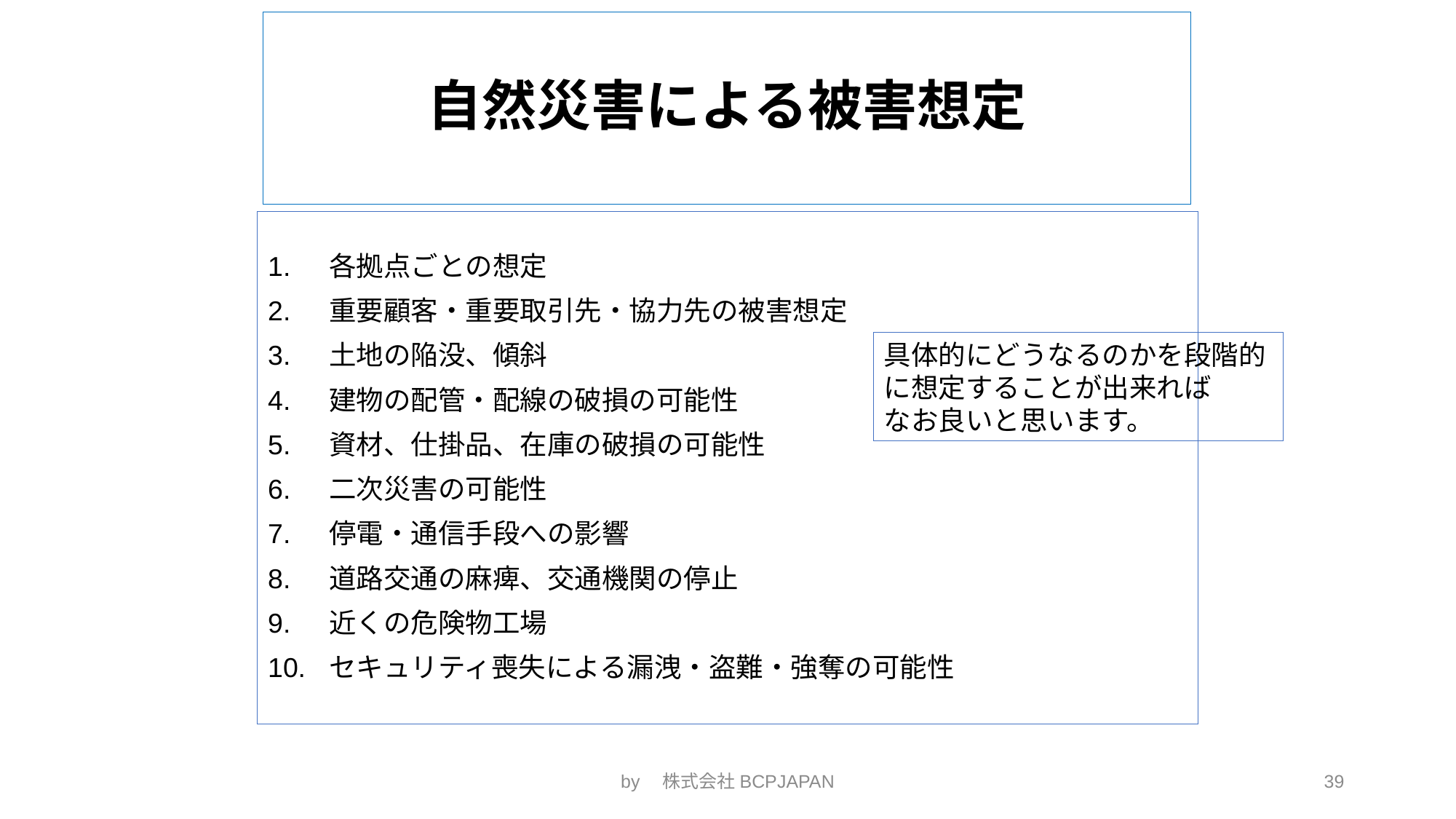

# 自然災害による被害想定
各拠点ごとの想定
重要顧客・重要取引先・協力先の被害想定
土地の陥没、傾斜
建物の配管・配線の破損の可能性
資材、仕掛品、在庫の破損の可能性
二次災害の可能性
停電・通信手段への影響
道路交通の麻痺、交通機関の停止
近くの危険物工場
セキュリティ喪失による漏洩・盗難・強奪の可能性
具体的にどうなるのかを段階的に想定することが出来れば
なお良いと思います。
by　株式会社BCPJAPAN
39